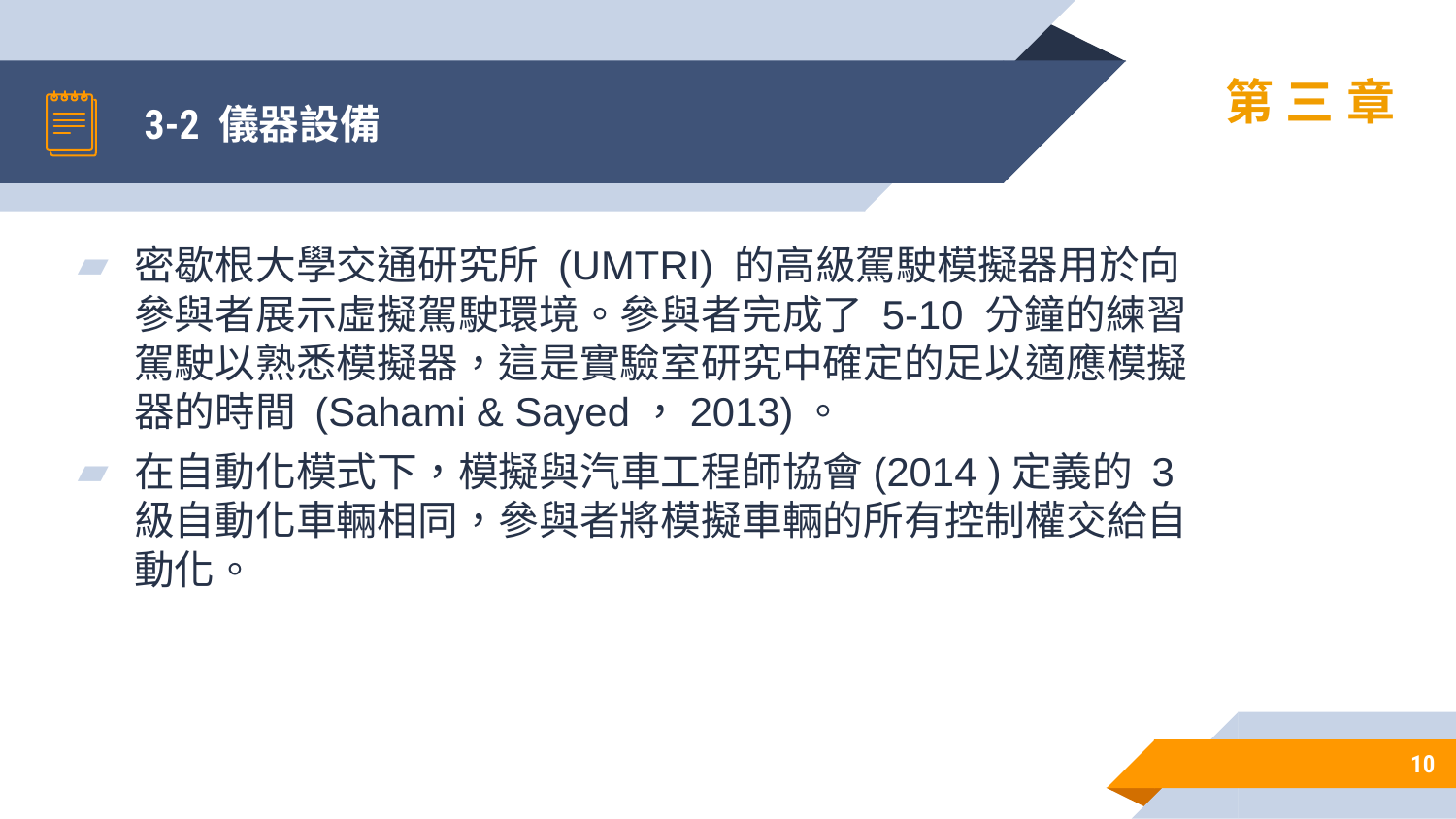

# 3-2 儀器設備
第三章

密歇根大學交通研究所 (UMTRI) 的高級駕駛模擬器用於向參與者展示虛擬駕駛環境。參與者完成了 5-10 分鐘的練習駕駛以熟悉模擬器，這是實驗室研究中確定的足以適應模擬器的時間 (Sahami & Sayed，2013)。
在自動化模式下，模擬與汽車工程師協會(2014 )定義的 3 級自動化車輛相同，參與者將模擬車輛的所有控制權交給自動化。
10